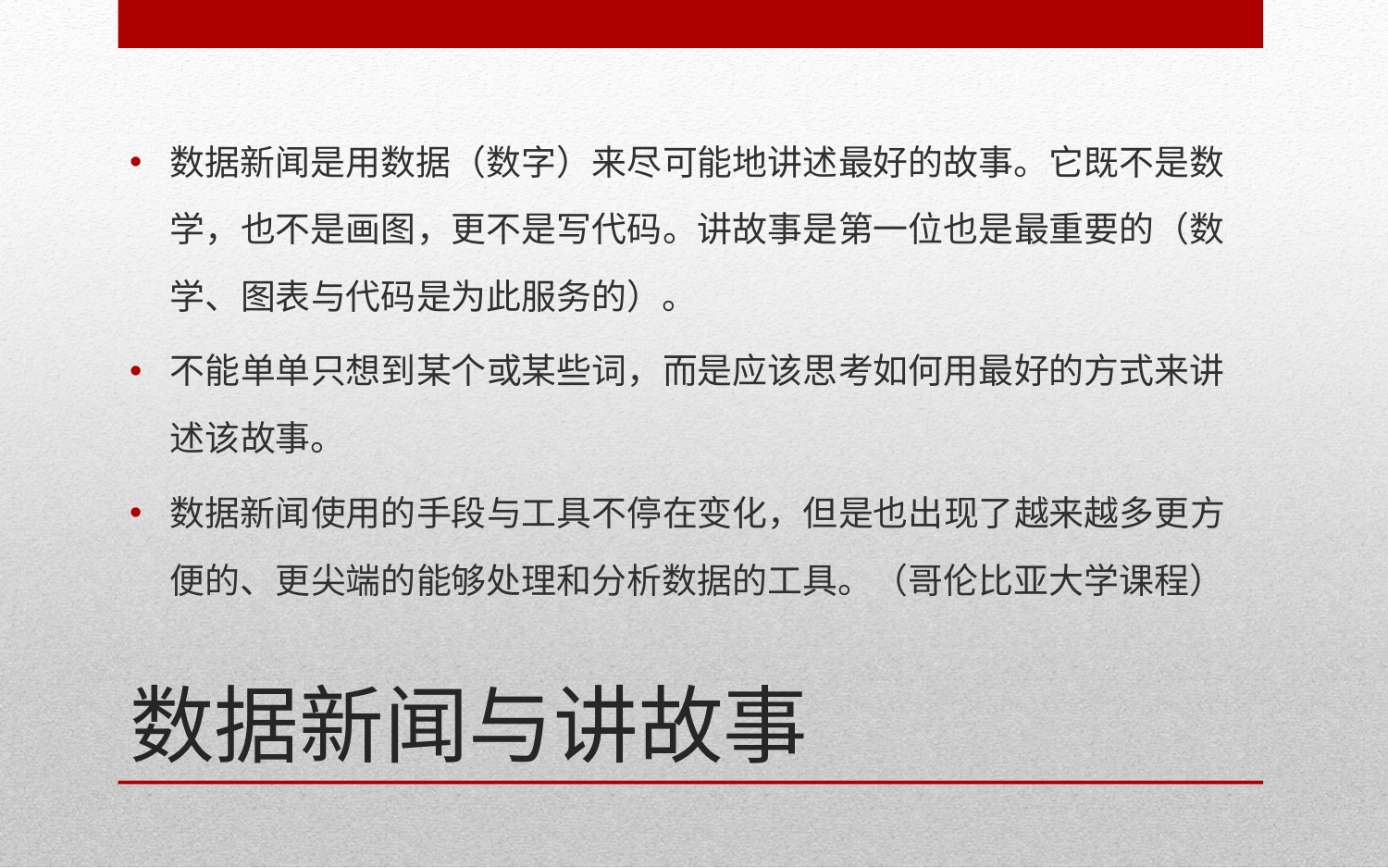

数据新闻是用数据（数字）来尽可能地讲述最好的故事。它既不是数学，也不是画图，更不是写代码。讲故事是第一位也是最重要的（数学、图表与代码是为此服务的）。
不能单单只想到某个或某些词，而是应该思考如何用最好的方式来讲述该故事。
数据新闻使用的手段与工具不停在变化，但是也出现了越来越多更方便的、更尖端的能够处理和分析数据的工具。（哥伦比亚大学课程）
# 数据新闻与讲故事